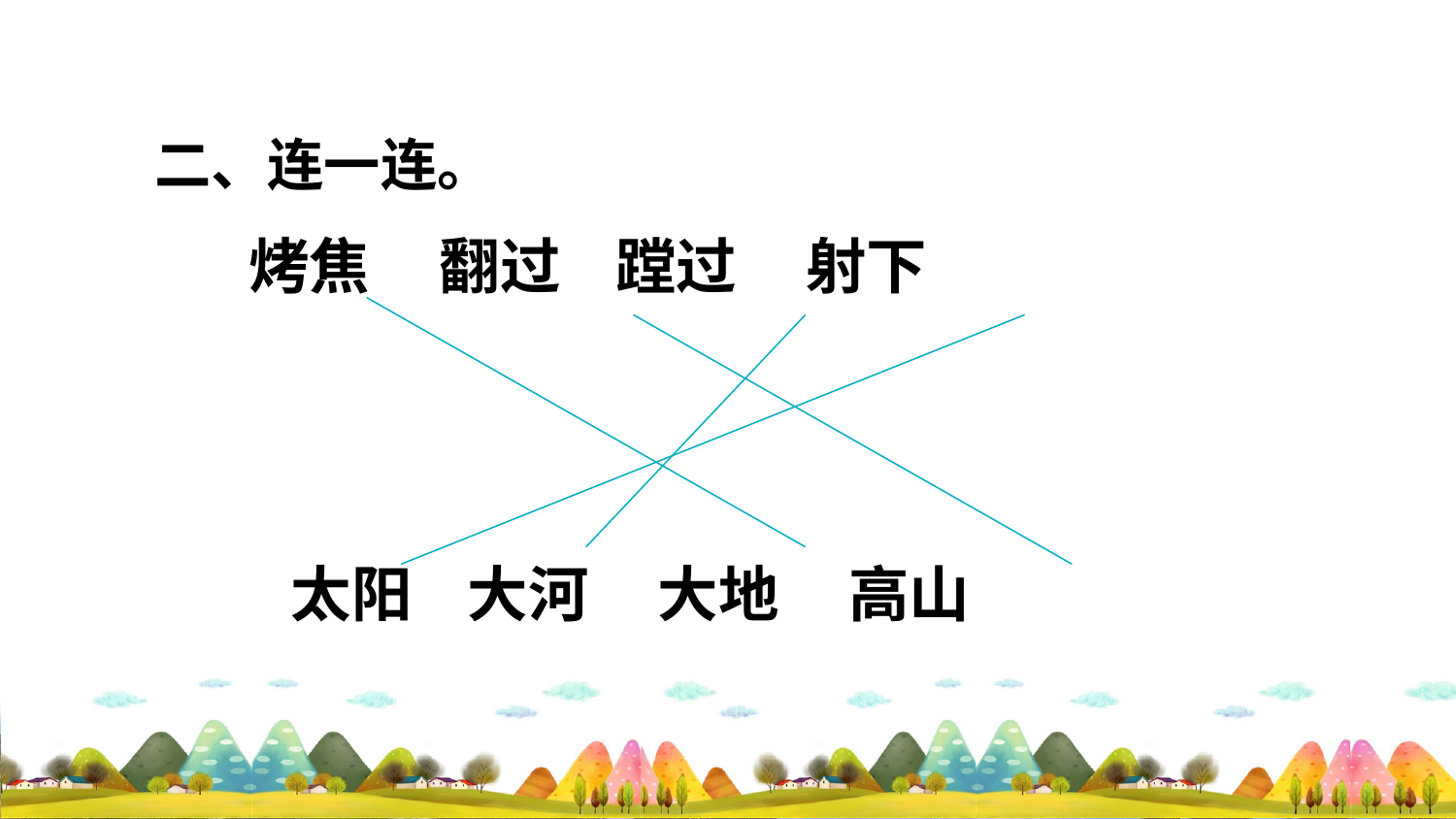

二、连一连。
烤焦     翻过    蹚过     射下

  太阳    大河     大地     高山